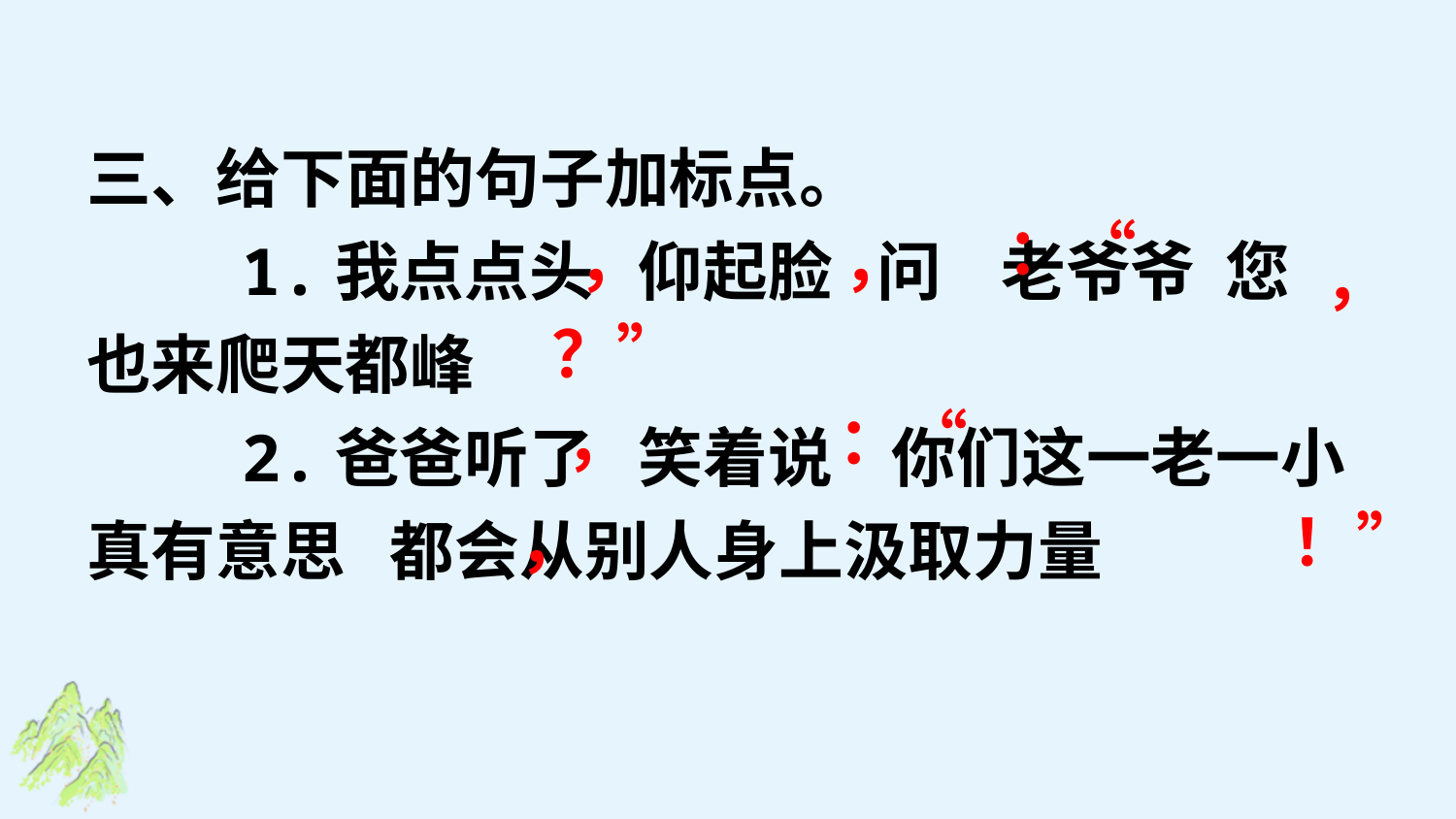

三、给下面的句子加标点。
    1.我点点头   仰起脸   问    老爷爷  您也来爬天都峰
    2.爸爸听了   笑着说    你们这一老一小真有意思   都会从别人身上汲取力量
：“
，
，
，
？”
，
：“
，
！”